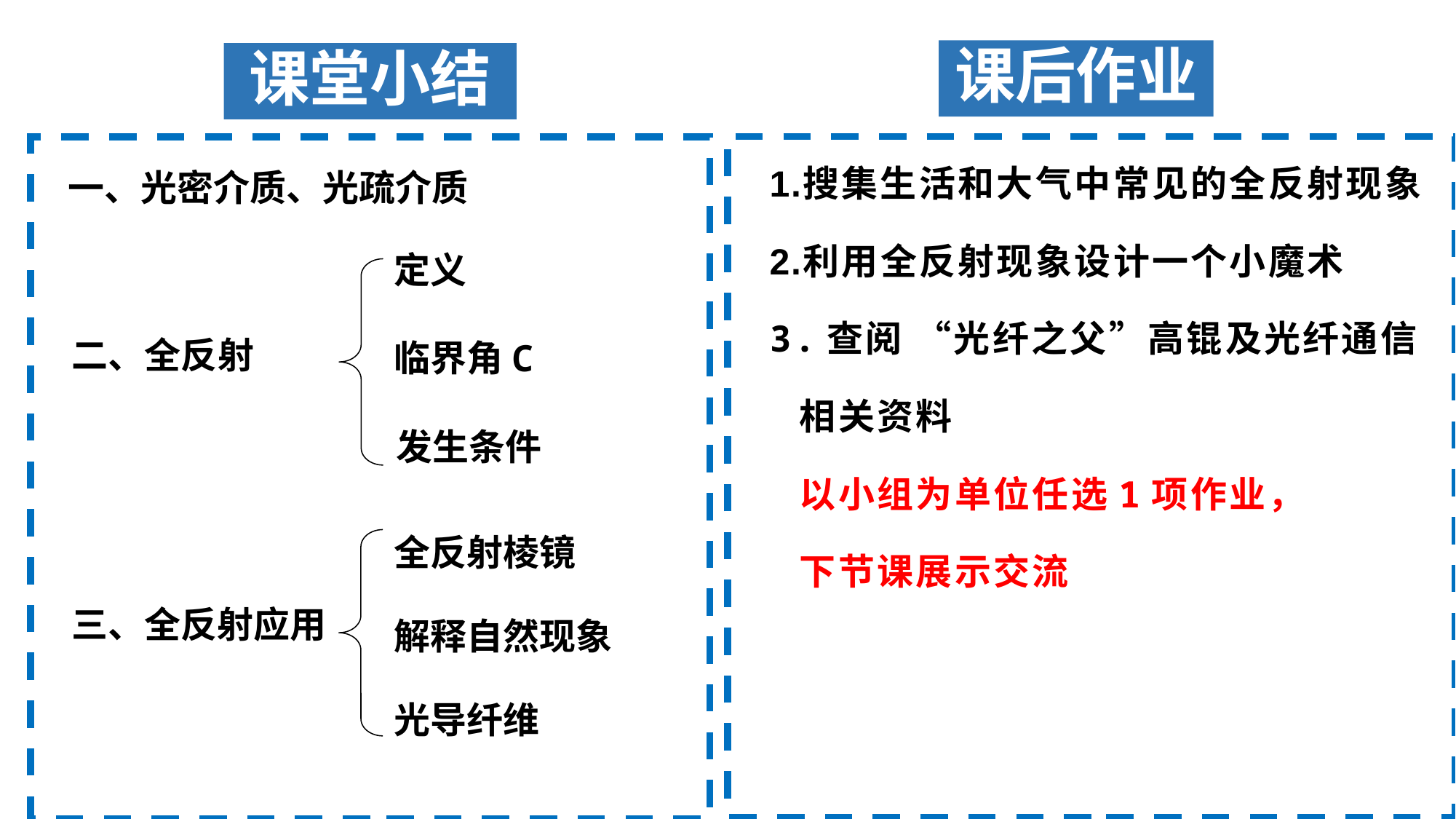

课后作业
# 课堂小结
搜集生活和大气中常见的全反射现象
利用全反射现象设计一个小魔术
3.查阅 “光纤之父”高锟及光纤通信
  相关资料
  以小组为单位任选1项作业，
  下节课展示交流

一、光密介质、光疏介质
定义

二、全反射
临界角C
发生条件
全反射棱镜
解释自然现象
光导纤维

三、全反射应用